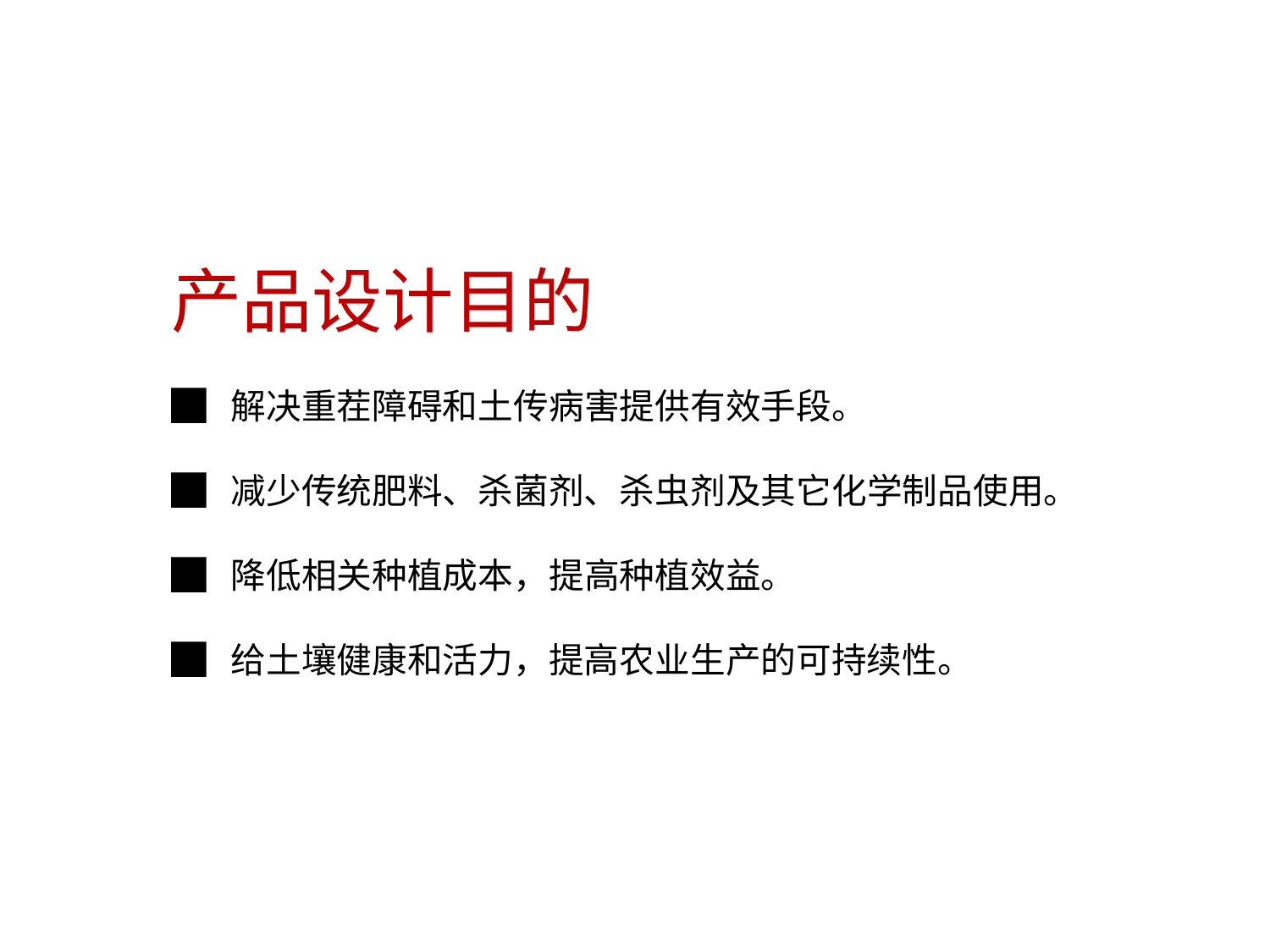

产品设计目的
█  解决重茬障碍和土传病害提供有效手段。
█  减少传统肥料、杀菌剂、杀虫剂及其它化学制品使用。
█  降低相关种植成本，提高种植效益。
█  给土壤健康和活力，提高农业生产的可持续性。